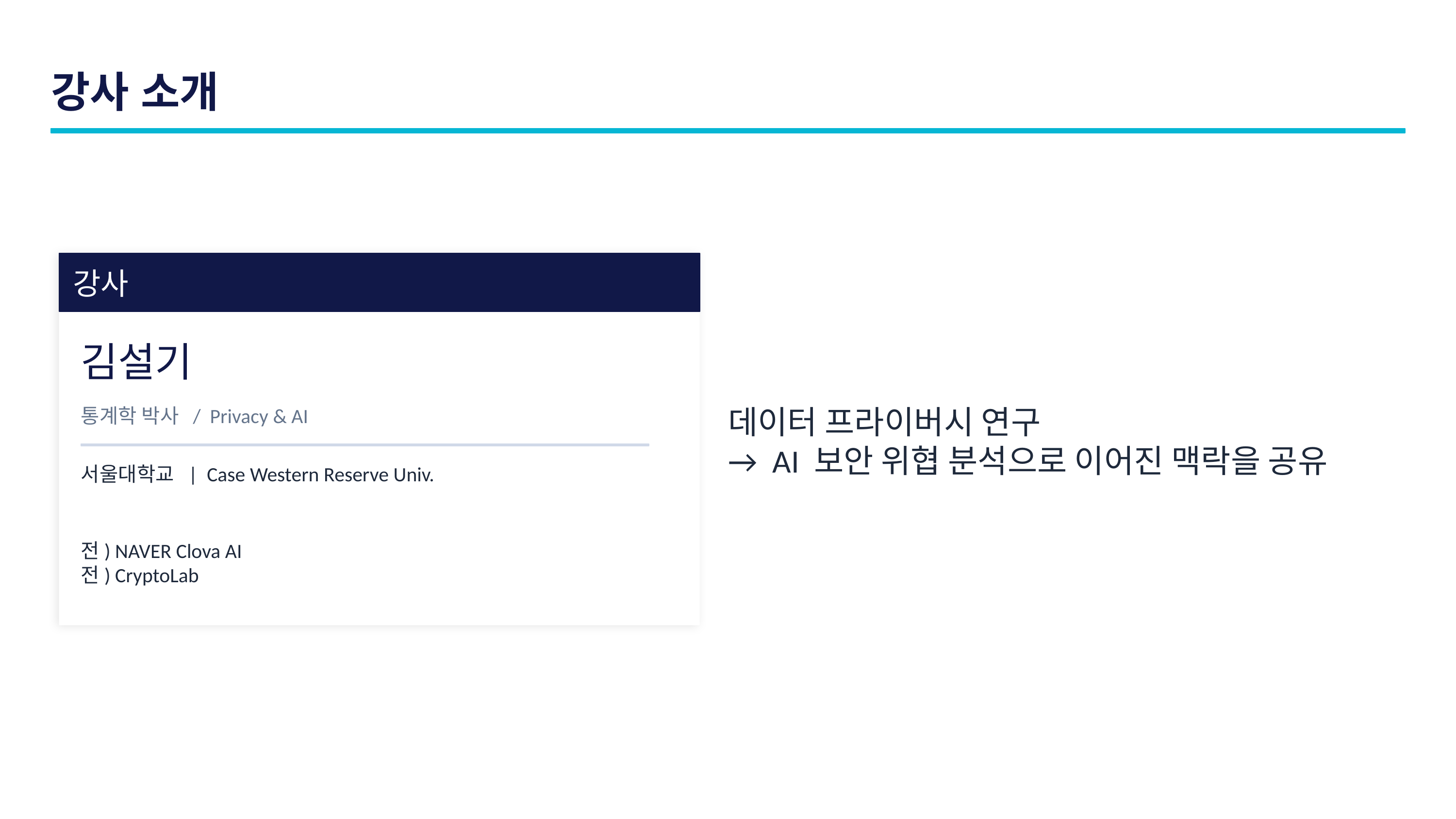

강사 소개

강사
김설기
통계학 박사  /  Privacy & AI
데이터 프라이버시 연구
→ AI 보안 위협 분석으로 이어진 맥락을 공유

서울대학교  |  Case Western Reserve Univ.
전) NAVER Clova AI
전) CryptoLab